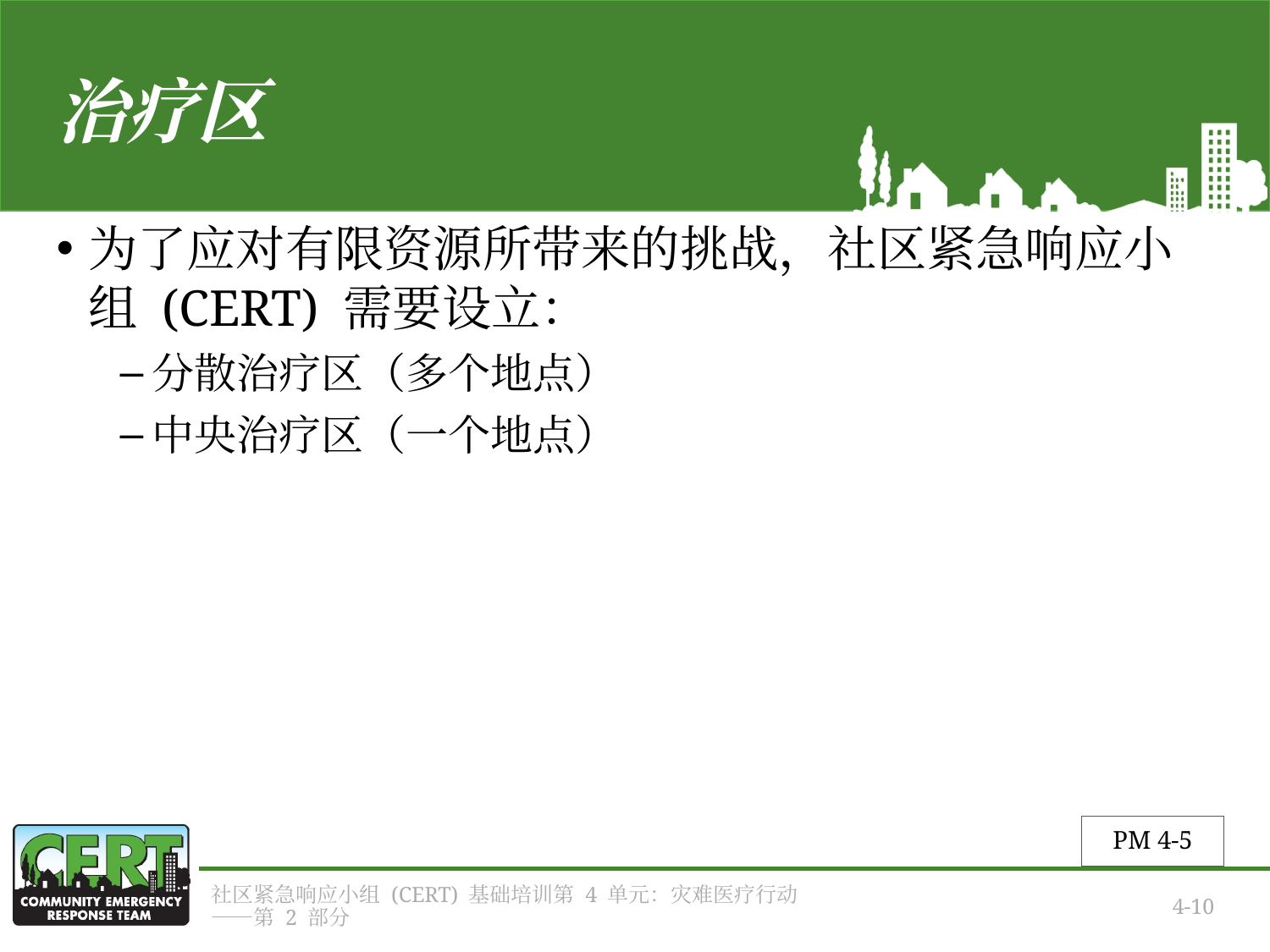

# 治疗区
为了应对有限资源所带来的挑战，社区紧急响应小组 (CERT) 需要设立：
分散治疗区（多个地点）
中央治疗区（一个地点）
PM 4-5
社区紧急响应小组 (CERT) 基础培训第 4 单元：灾难医疗行动——第 2 部分
4-10